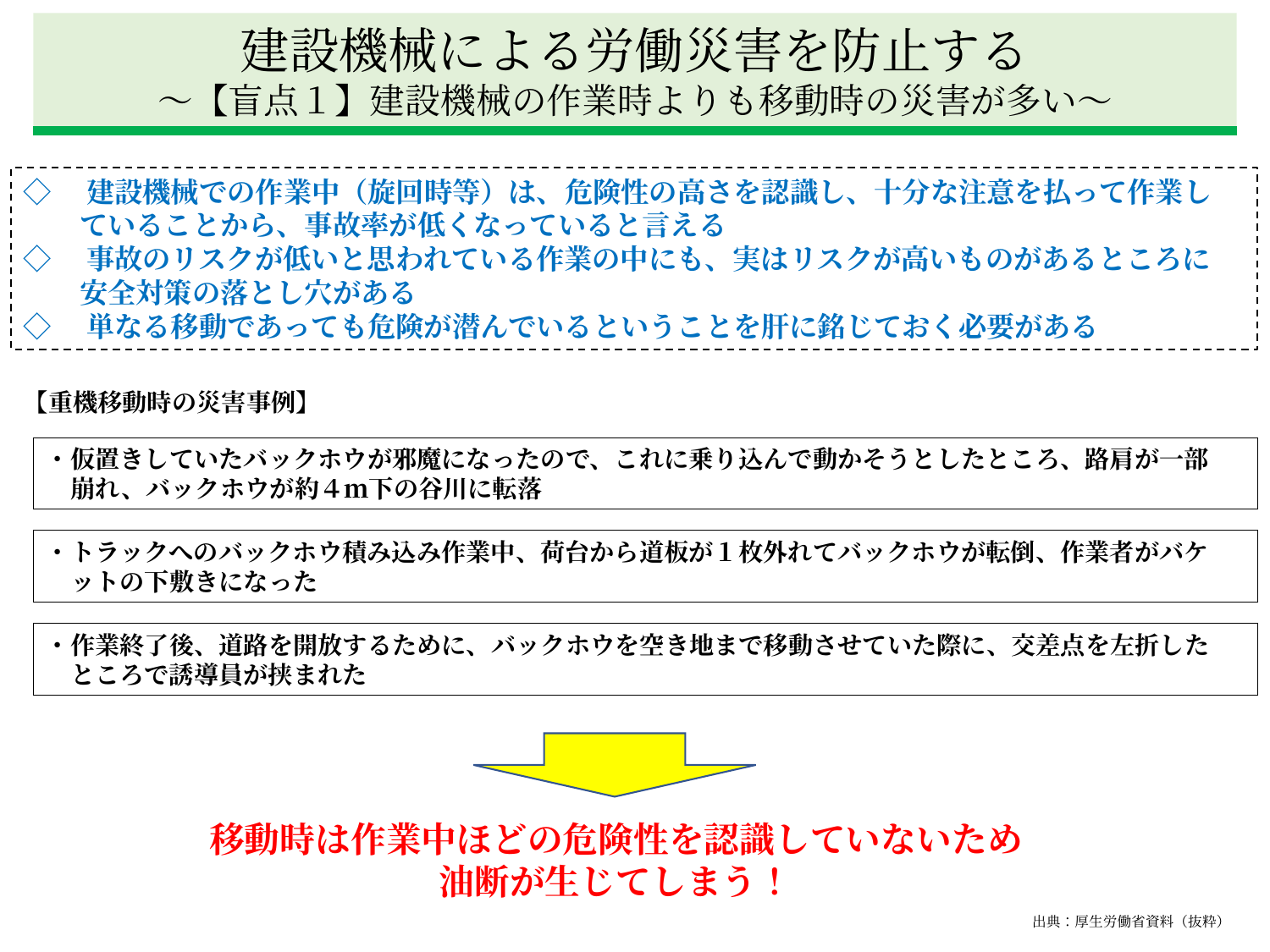

建設機械による労働災害を防止する
～【盲点１】建設機械の作業時よりも移動時の災害が多い～
◇　建設機械での作業中（旋回時等）は、危険性の高さを認識し、十分な注意を払って作業し
　　ていることから、事故率が低くなっていると言える
◇　事故のリスクが低いと思われている作業の中にも、実はリスクが高いものがあるところに
　　安全対策の落とし穴がある
◇　単なる移動であっても危険が潜んでいるということを肝に銘じておく必要がある
【重機移動時の災害事例】
・仮置きしていたバックホウが邪魔になったので、これに乗り込んで動かそうとしたところ、路肩が一部
　崩れ、バックホウが約４ｍ下の谷川に転落
・トラックへのバックホウ積み込み作業中、荷台から道板が１枚外れてバックホウが転倒、作業者がバケ
　ットの下敷きになった
・作業終了後、道路を開放するために、バックホウを空き地まで移動させていた際に、交差点を左折した
　ところで誘導員が挟まれた

移動時は作業中ほどの危険性を認識していないため油断が生じてしまう！
出典：厚生労働省資料（抜粋）